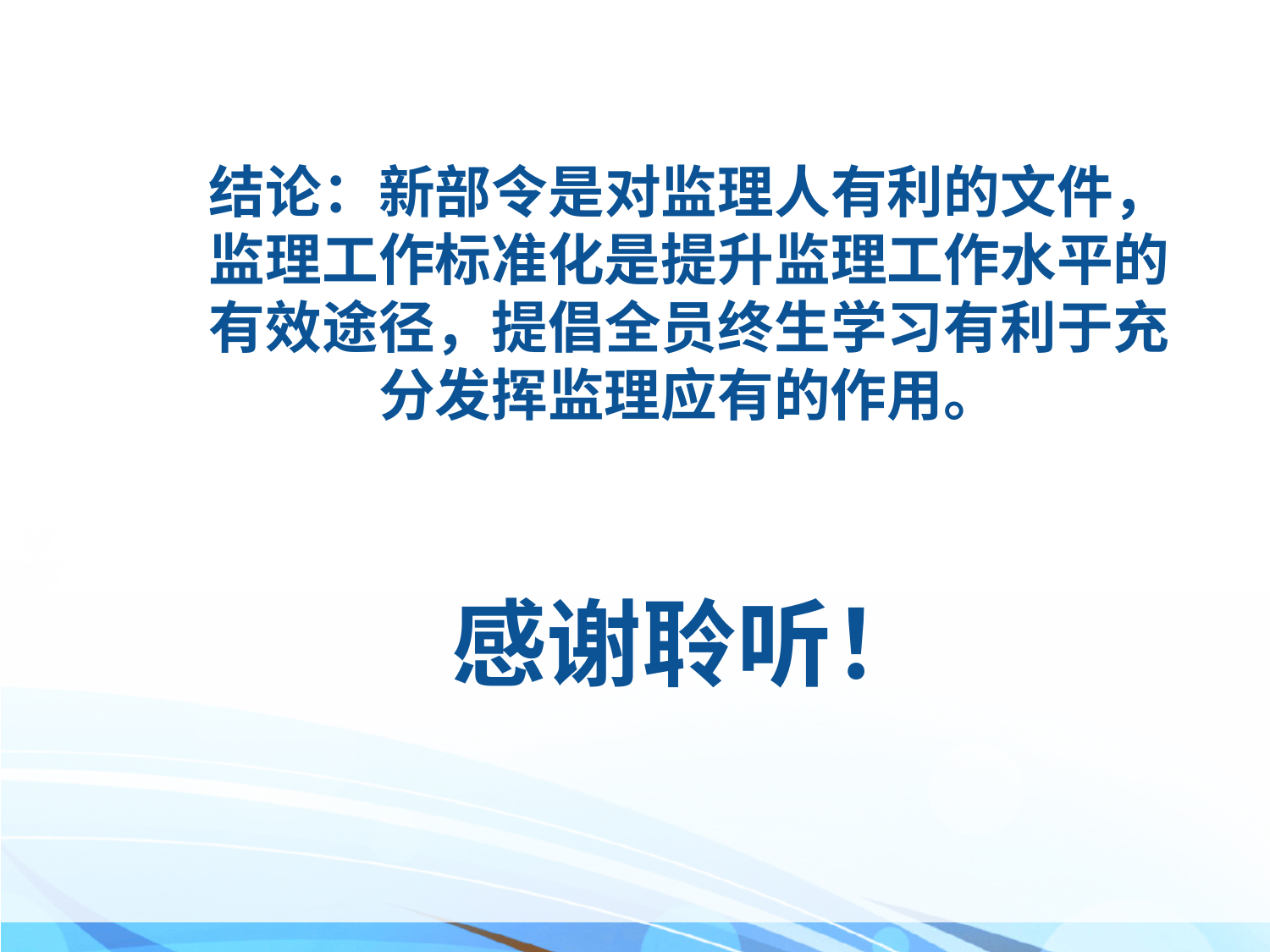

结论：新部令是对监理人有利的文件，监理工作标准化是提升监理工作水平的有效途径，提倡全员终生学习有利于充分发挥监理应有的作用。

感谢聆听！